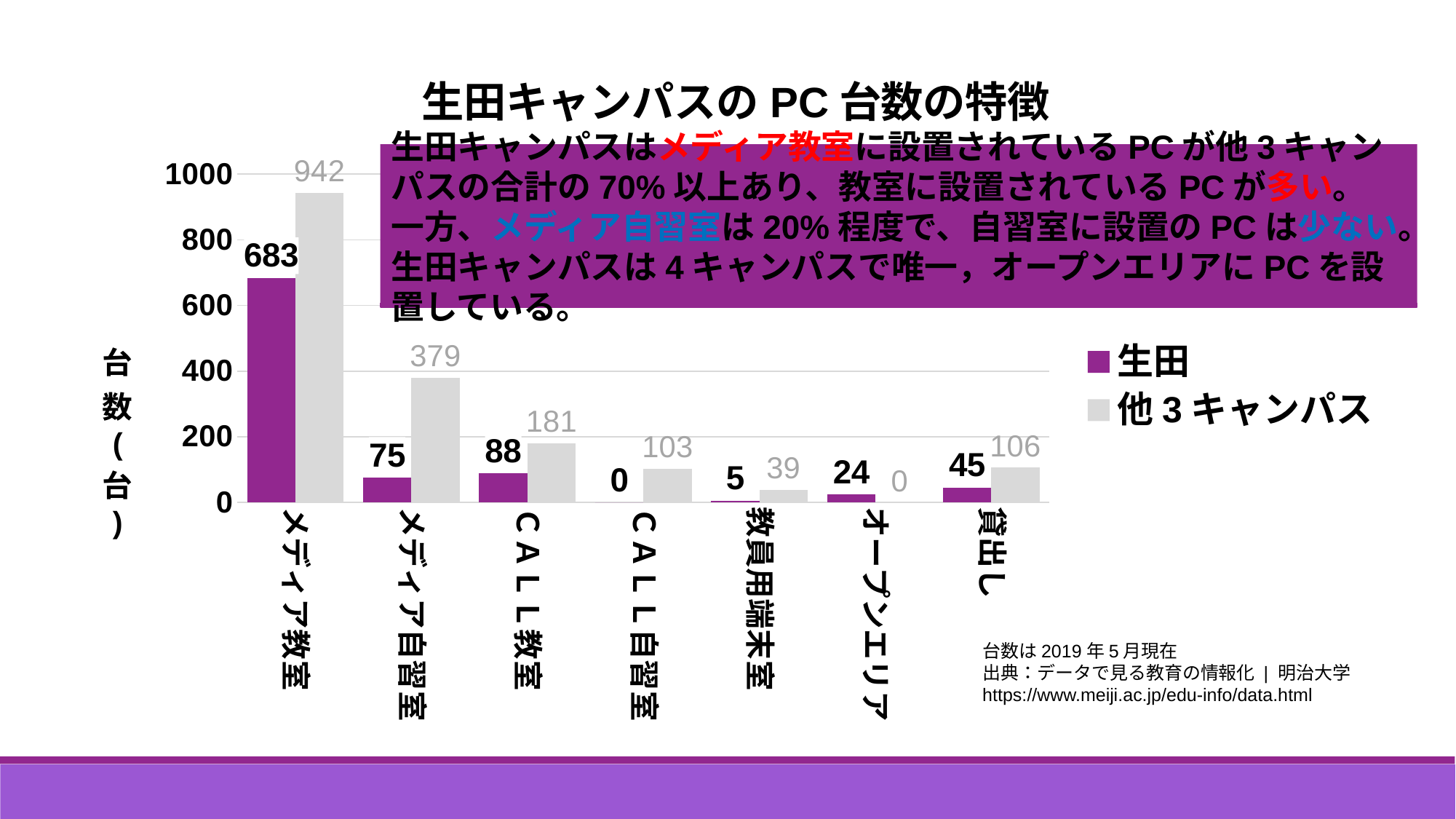

### Chart: 生田キャンパスのPC台数の特徴

| Category | 生田 | 他3キャンパス |
|---|---|---|
| メディア教室 | 683.0 | 942.0 |
| メディア自習室 | 75.0 | 379.0 |
| ＣＡＬＬ教室 | 88.0 | 181.0 |
| ＣＡＬＬ自習室 | 0.0 | 103.0 |
| 教員用端末室 | 5.0 | 39.0 |
| オープンエリア | 24.0 | 0.0 |
| 貸出し | 45.0 | 106.0 |
生田キャンパスはメディア教室に設置されているPCが他3キャンパスの合計の70%以上あり、教室に設置されているPCが多い。
一方、メディア自習室は20%程度で、自習室に設置のPCは少ない。
生田キャンパスは4キャンパスで唯一，オープンエリアにPCを設置している。
台数は2019年5月現在
出典：データで見る教育の情報化 | 明治大学
https://www.meiji.ac.jp/edu-info/data.html